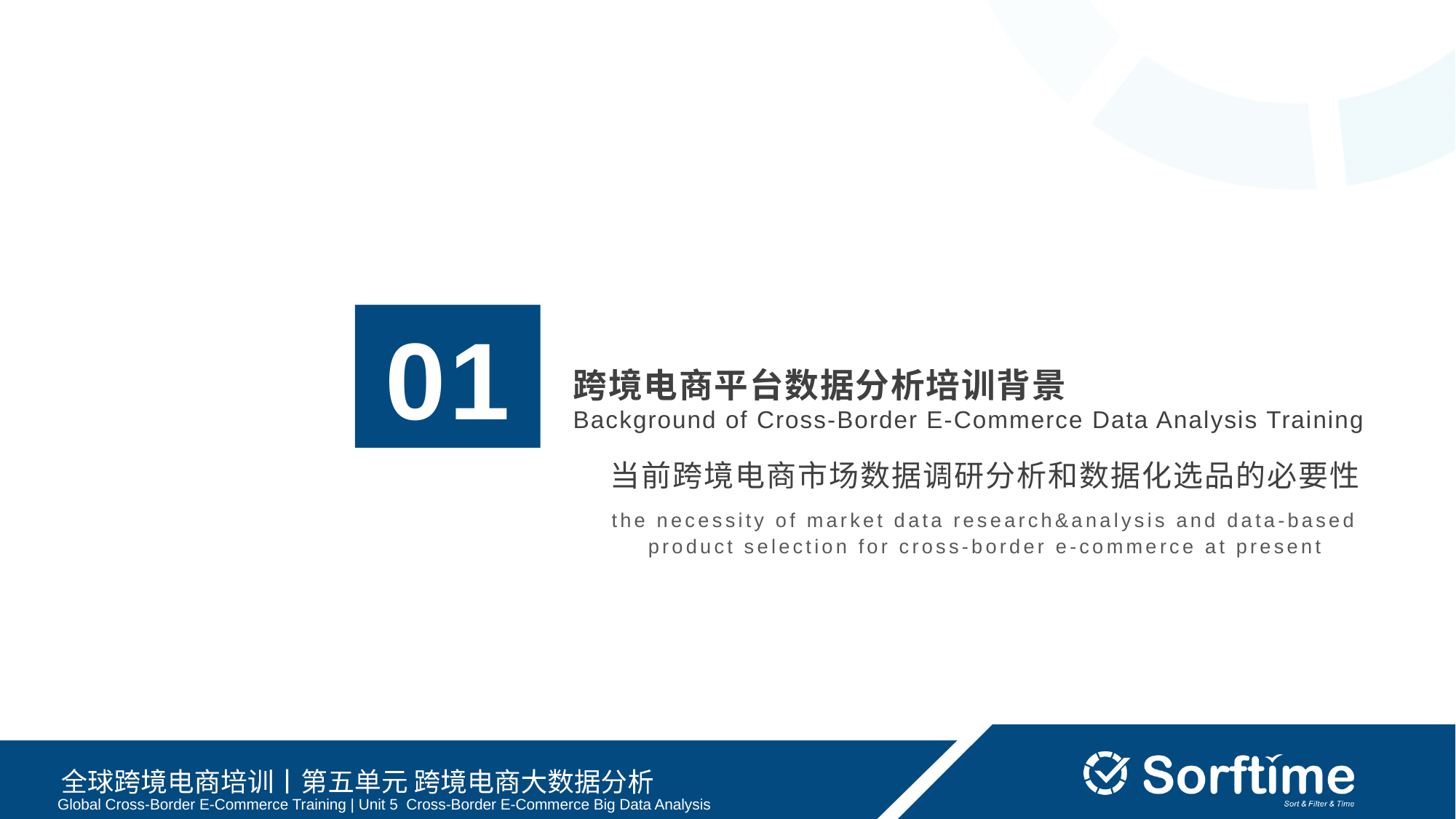

01
跨境电商平台数据分析培训背景
Background of Cross-Border E-Commerce Data Analysis Training
当前跨境电商市场数据调研分析和数据化选品的必要性
the necessity of market data research&analysis and data-based product selection for cross-border e-commerce at present
Global Cross-Border E-Commerce Training | Unit 5  Cross-Border E-Commerce Big Data Analysis